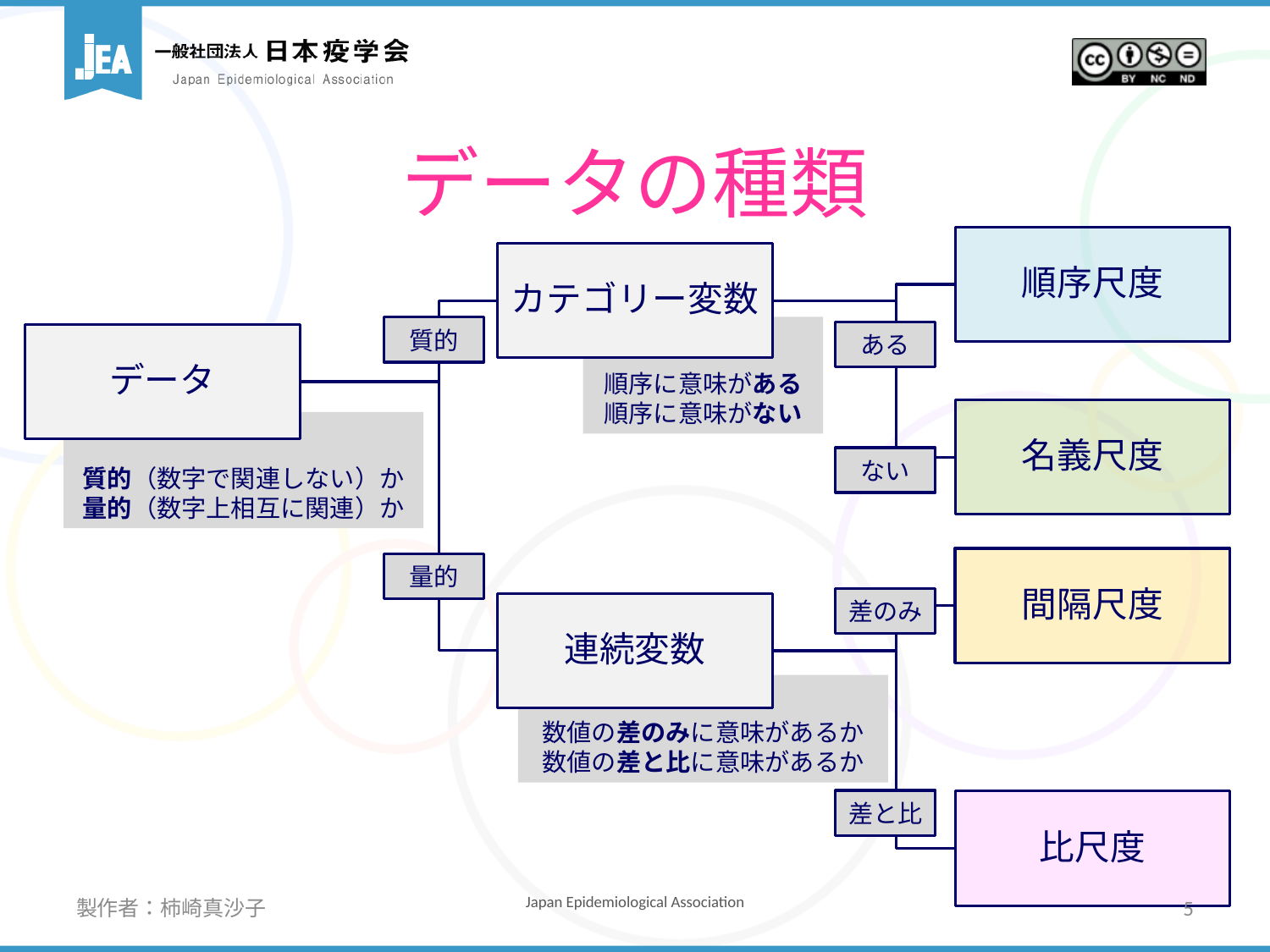

# データの種類
データ
カテゴリー変数
順序尺度
名義尺度
連続変数
間隔尺度
比尺度
順序に意味がある
順序に意味がない
質的
ある
質的（数字で関連しない）か量的（数字上相互に関連）か
ない
量的
差のみ
数値の差のみに意味があるか
数値の差と比に意味があるか
差と比
製作者：柿崎真沙子
5